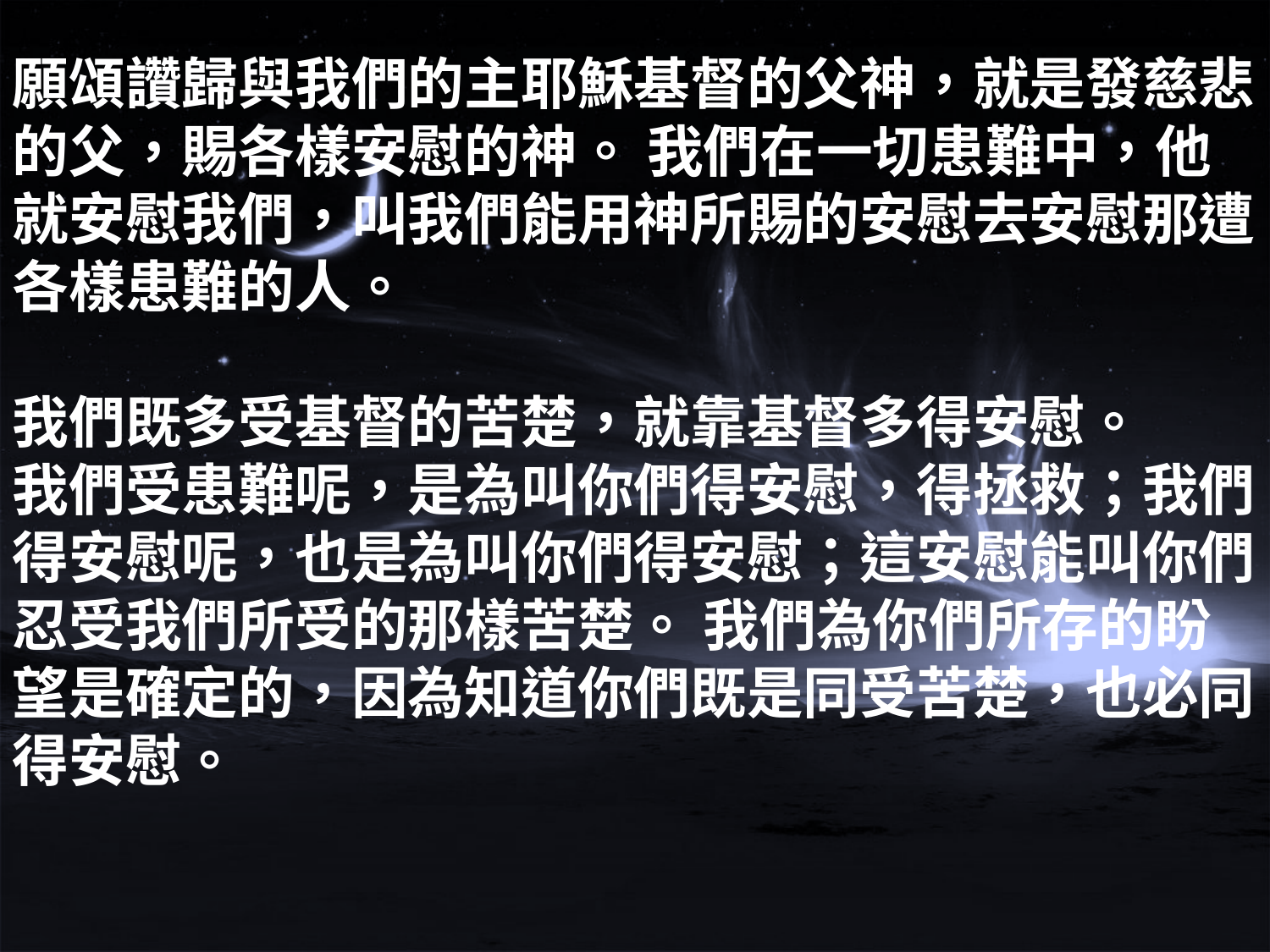

願頌讚歸與我們的主耶穌基督的父神，就是發慈悲的父，賜各樣安慰的神。 我們在一切患難中，他就安慰我們，叫我們能用神所賜的安慰去安慰那遭各樣患難的人。

我們既多受基督的苦楚，就靠基督多得安慰。
我們受患難呢，是為叫你們得安慰，得拯救；我們得安慰呢，也是為叫你們得安慰；這安慰能叫你們忍受我們所受的那樣苦楚。 我們為你們所存的盼望是確定的，因為知道你們既是同受苦楚，也必同得安慰。